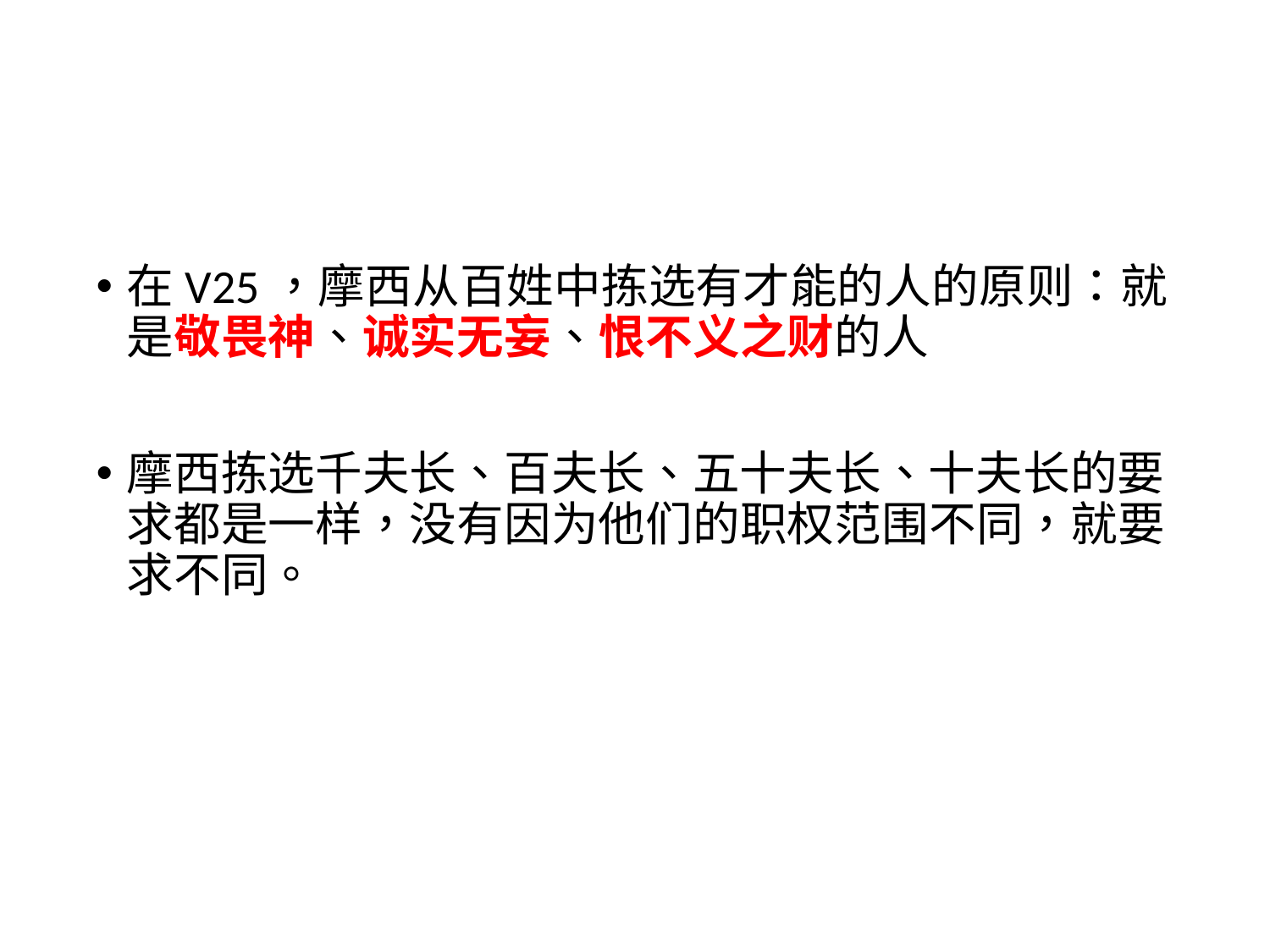

#
在V25，摩西从百姓中拣选有才能的人的原则：就是敬畏神、诚实无妄、恨不义之财的人

摩西拣选千夫长、百夫长、五十夫长、十夫长的要求都是一样，没有因为他们的职权范围不同，就要求不同。